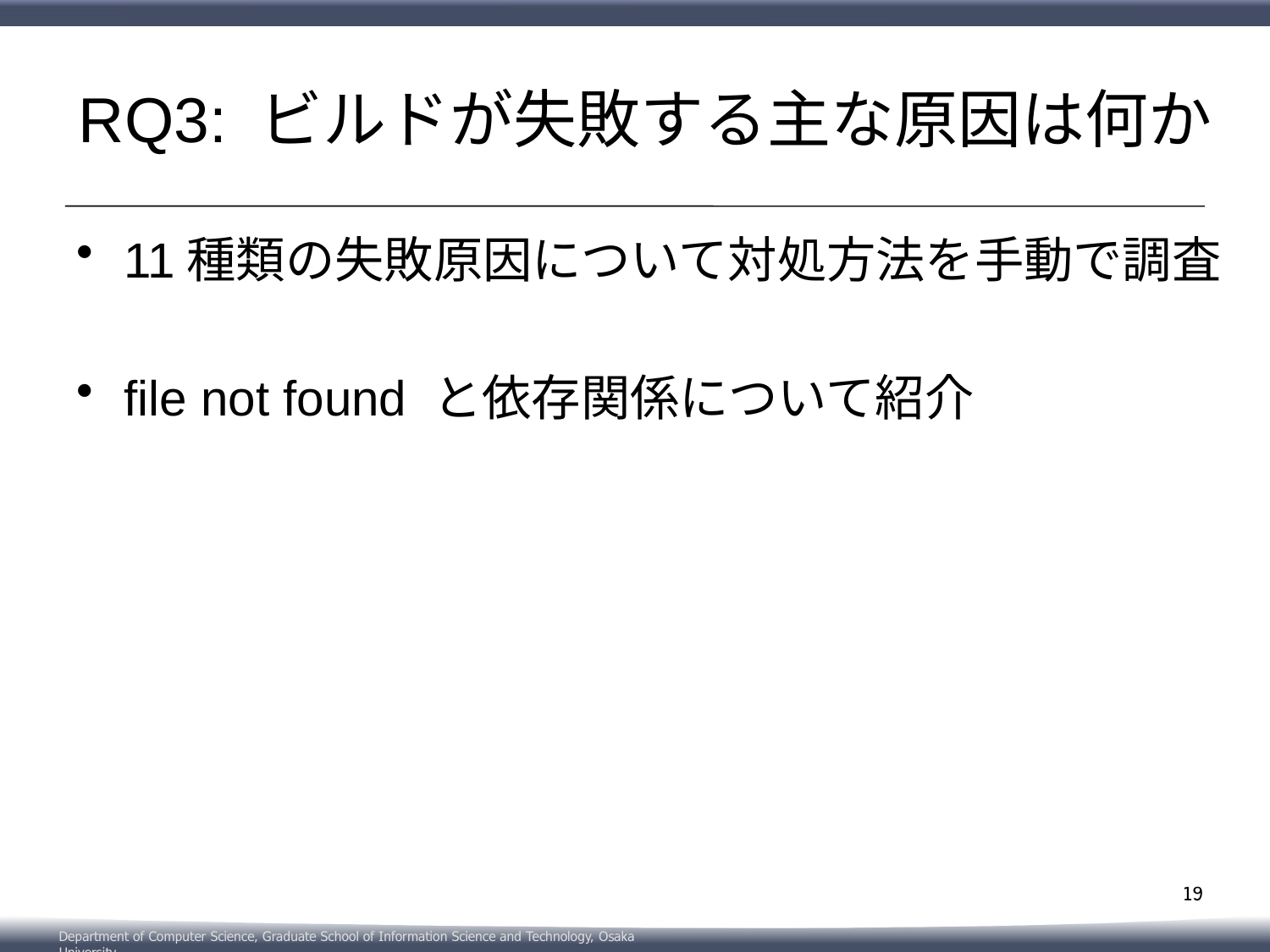

# RQ3: ビルドが失敗する主な原因は何か
11種類の失敗原因について対処方法を手動で調査

file not found と依存関係について紹介

19